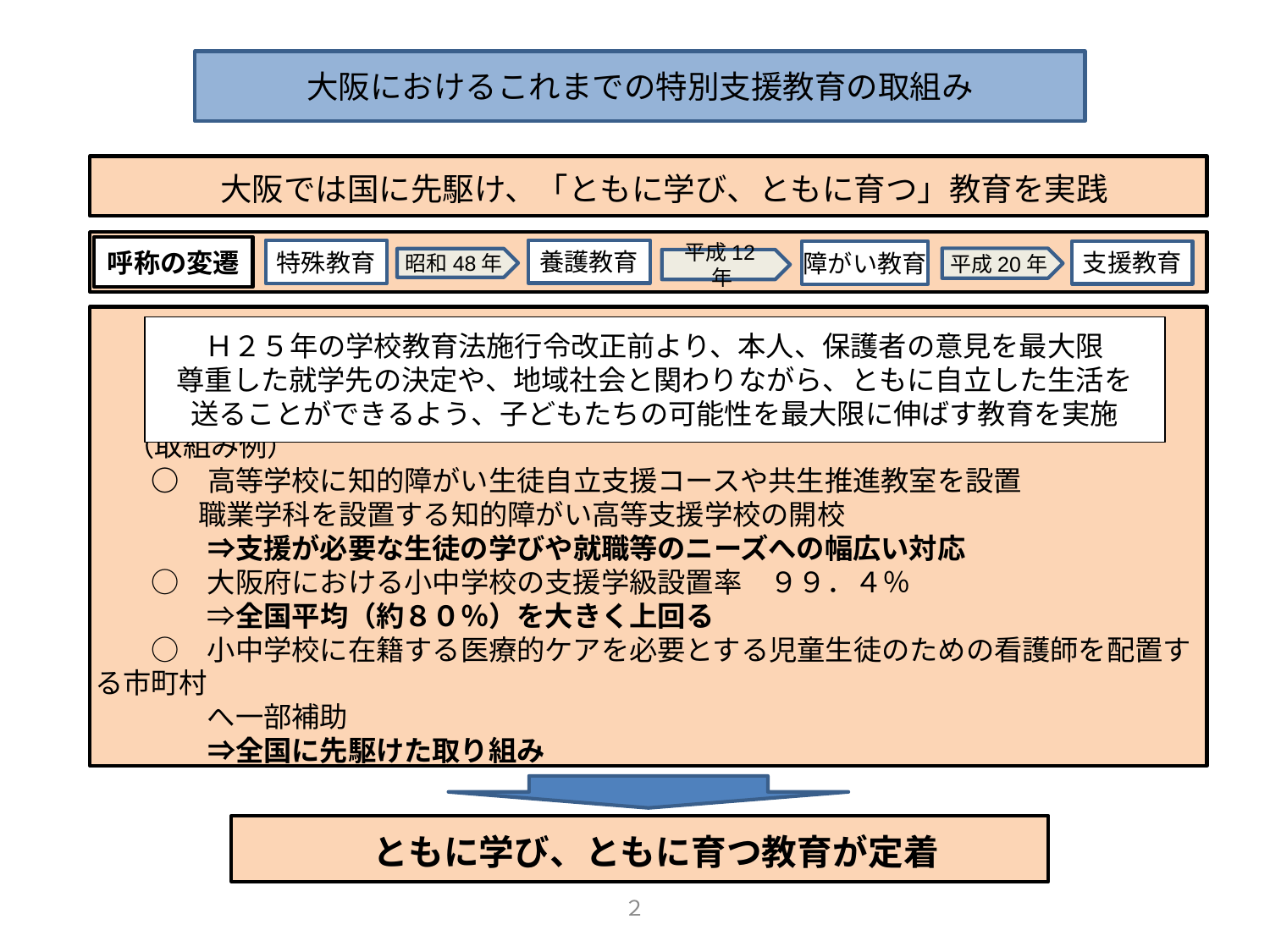

大阪におけるこれまでの特別支援教育の取組み
　大阪では国に先駆け、「ともに学び、ともに育つ」教育を実践

呼称の変遷
特殊教育
養護教育
支援教育
障がい教育
平成20年
昭和48年
平成12年

　（取組み例）
　　○　高等学校に知的障がい生徒自立支援コースや共生推進教室を設置
　　   　職業学科を設置する知的障がい高等支援学校の開校
　　　　⇒支援が必要な生徒の学びや就職等のニーズへの幅広い対応
　　○　大阪府における小中学校の支援学級設置率　９９．４％
　　　　⇒全国平均（約８０％）を大きく上回る
　　○　小中学校に在籍する医療的ケアを必要とする児童生徒のための看護師を配置する市町村
　　　　へ一部補助
　　　　⇒全国に先駆けた取り組み
Ｈ２５年の学校教育法施行令改正前より、本人、保護者の意見を最大限
尊重した就学先の決定や、地域社会と関わりながら、ともに自立した生活を
送ることができるよう、子どもたちの可能性を最大限に伸ばす教育を実施

　ともに学び、ともに育つ教育が定着
２